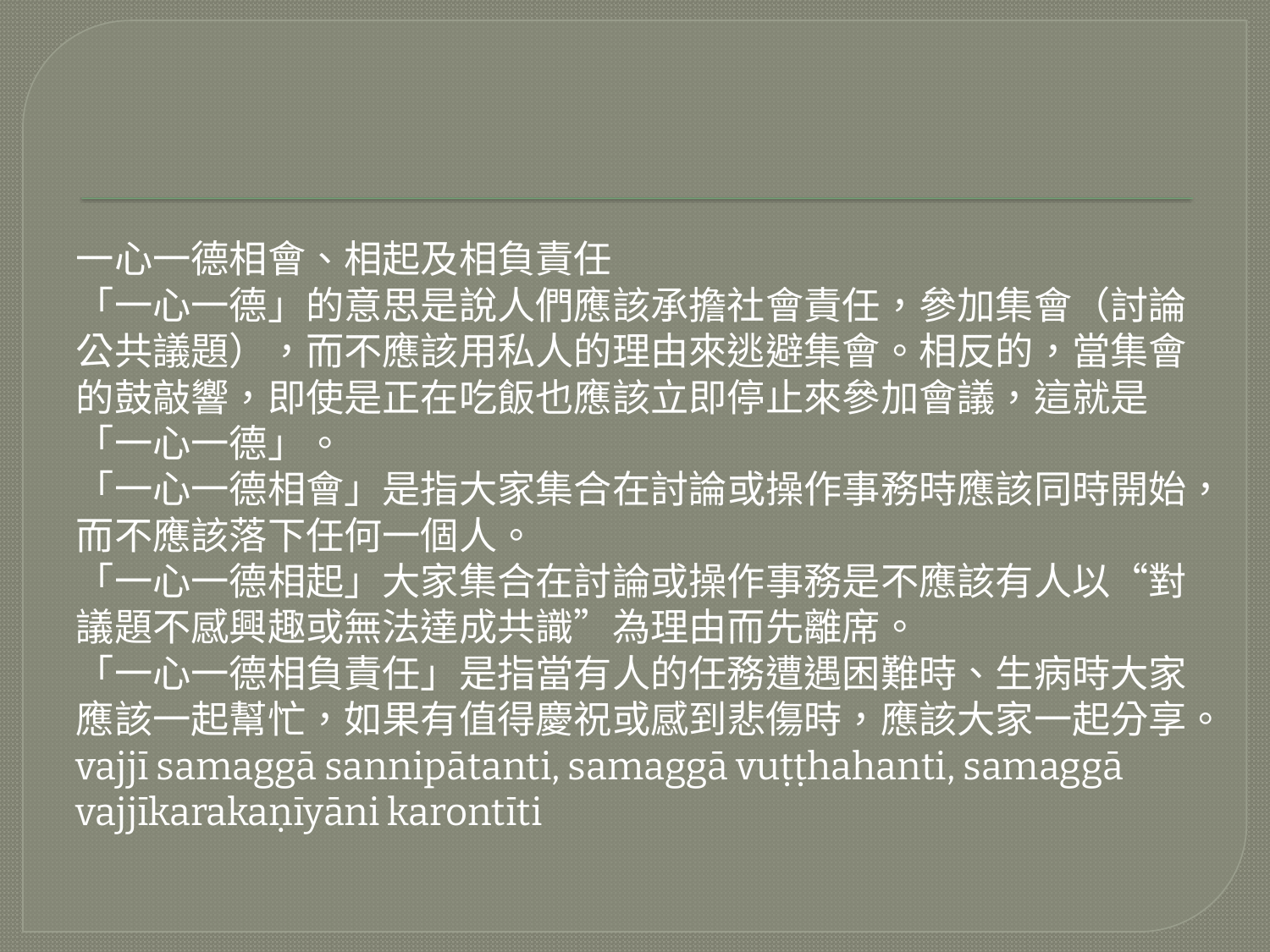

#
一心一德相會、相起及相負責任
「一心一德」的意思是說人們應該承擔社會責任，參加集會（討論公共議題），而不應該用私人的理由來逃避集會。相反的，當集會的鼓敲響，即使是正在吃飯也應該立即停止來參加會議，這就是「一心一德」。
「一心一德相會」是指大家集合在討論或操作事務時應該同時開始，而不應該落下任何一個人。
「一心一德相起」大家集合在討論或操作事務是不應該有人以“對議題不感興趣或無法達成共識”為理由而先離席。
「一心一德相負責任」是指當有人的任務遭遇困難時、生病時大家應該一起幫忙，如果有值得慶祝或感到悲傷時，應該大家一起分享。
vajjī samaggā sannipātanti, samaggā vuṭṭhahanti, samaggā vajjīkarakaṇīyāni karontīti